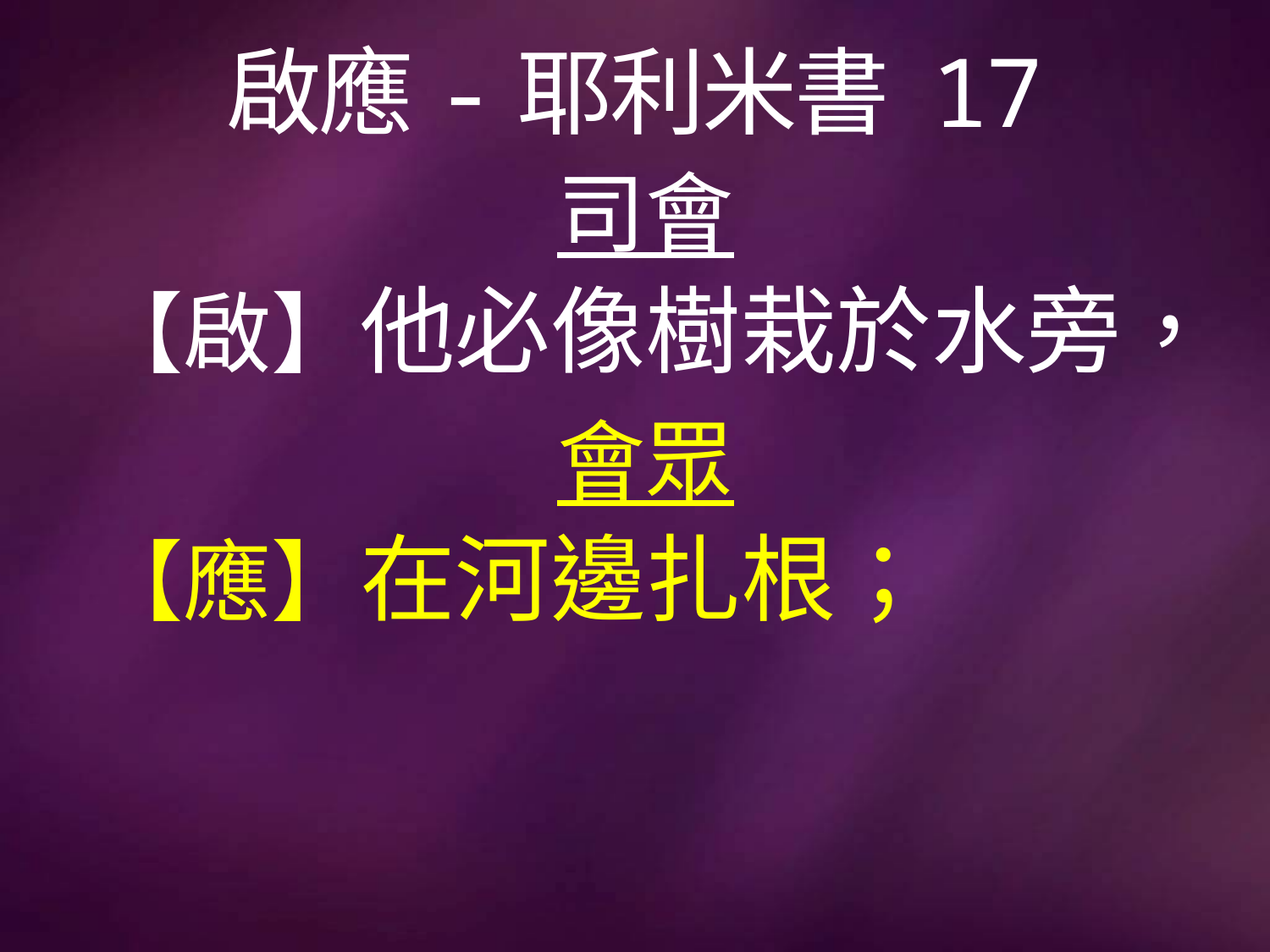

# 啟應-耶利米書 17
司會
【啟】他必像樹栽於水旁，

會眾
【應】在河邊扎根；